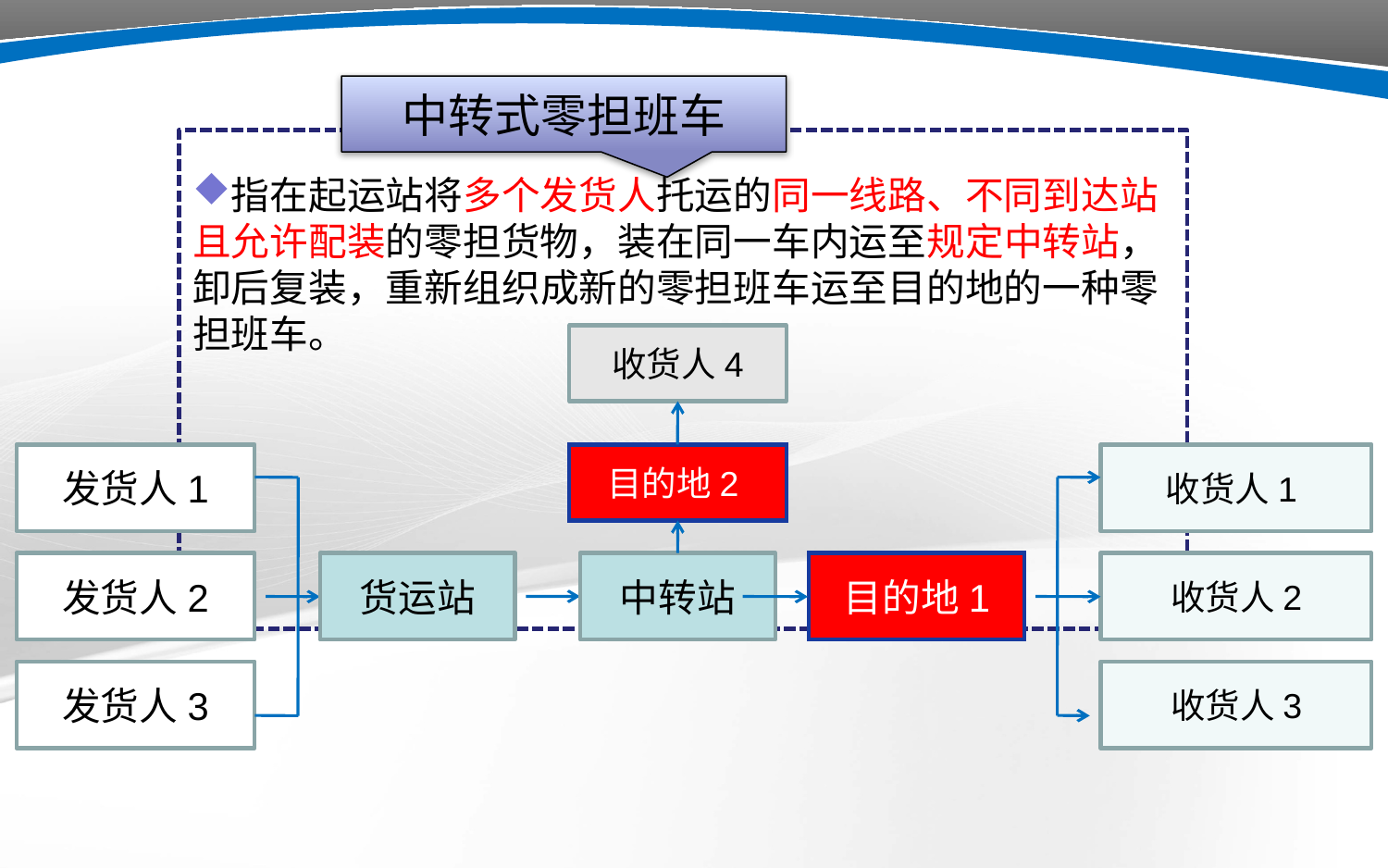

中转式零担班车

指在起运站将多个发货人托运的同一线路、不同到达站且允许配装的零担货物，装在同一车内运至规定中转站，卸后复装，重新组织成新的零担班车运至目的地的一种零担班车。

收货人4
发货人1
目的地2
收货人1
发货人2
货运站
中转站
目的地1
收货人2
发货人3
收货人3